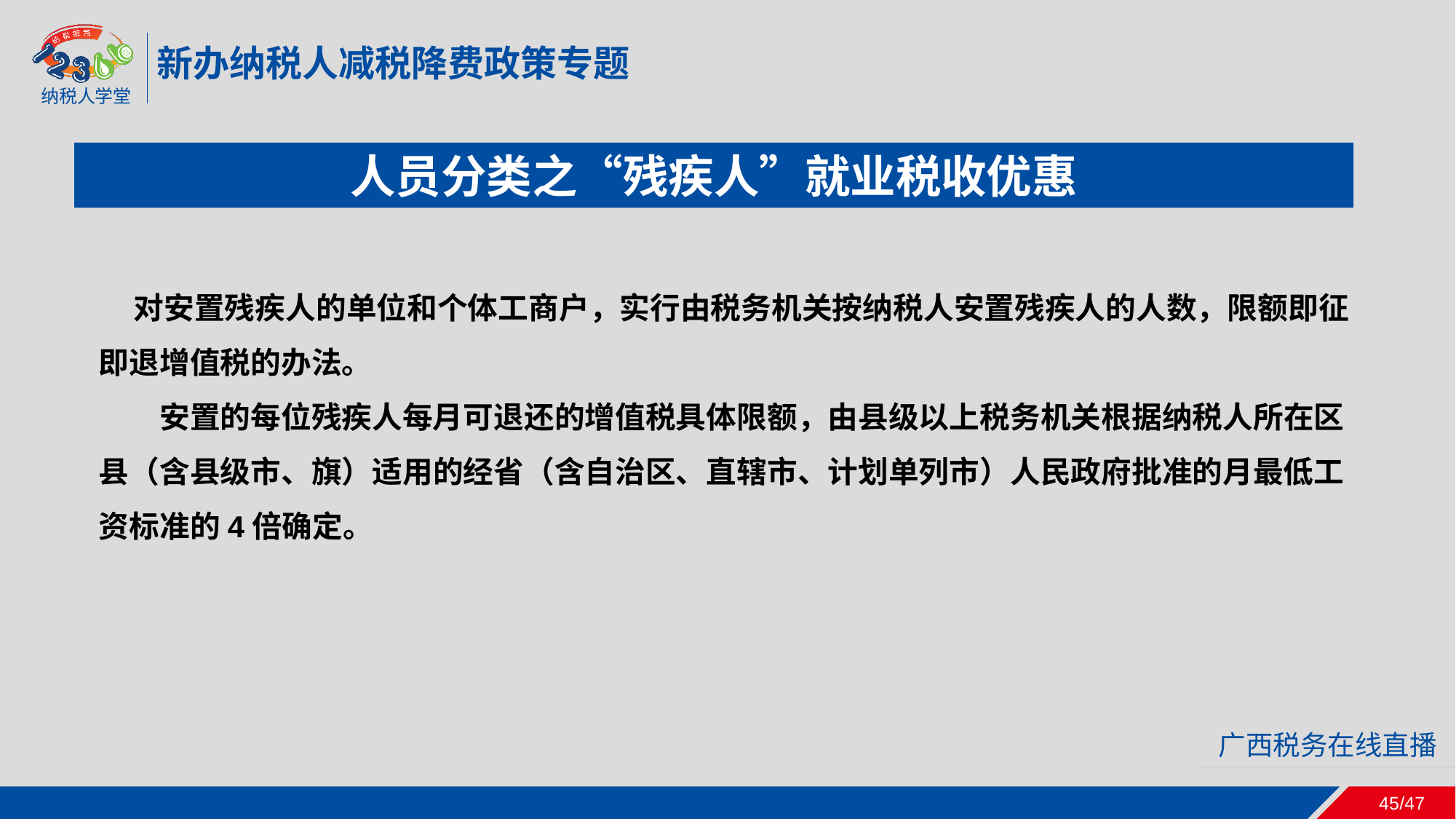

新办纳税人减税降费政策专题
人员分类之“残疾人”就业税收优惠
    对安置残疾人的单位和个体工商户，实行由税务机关按纳税人安置残疾人的人数，限额即征即退增值税的办法。
　　安置的每位残疾人每月可退还的增值税具体限额，由县级以上税务机关根据纳税人所在区县（含县级市、旗）适用的经省（含自治区、直辖市、计划单列市）人民政府批准的月最低工资标准的4倍确定。